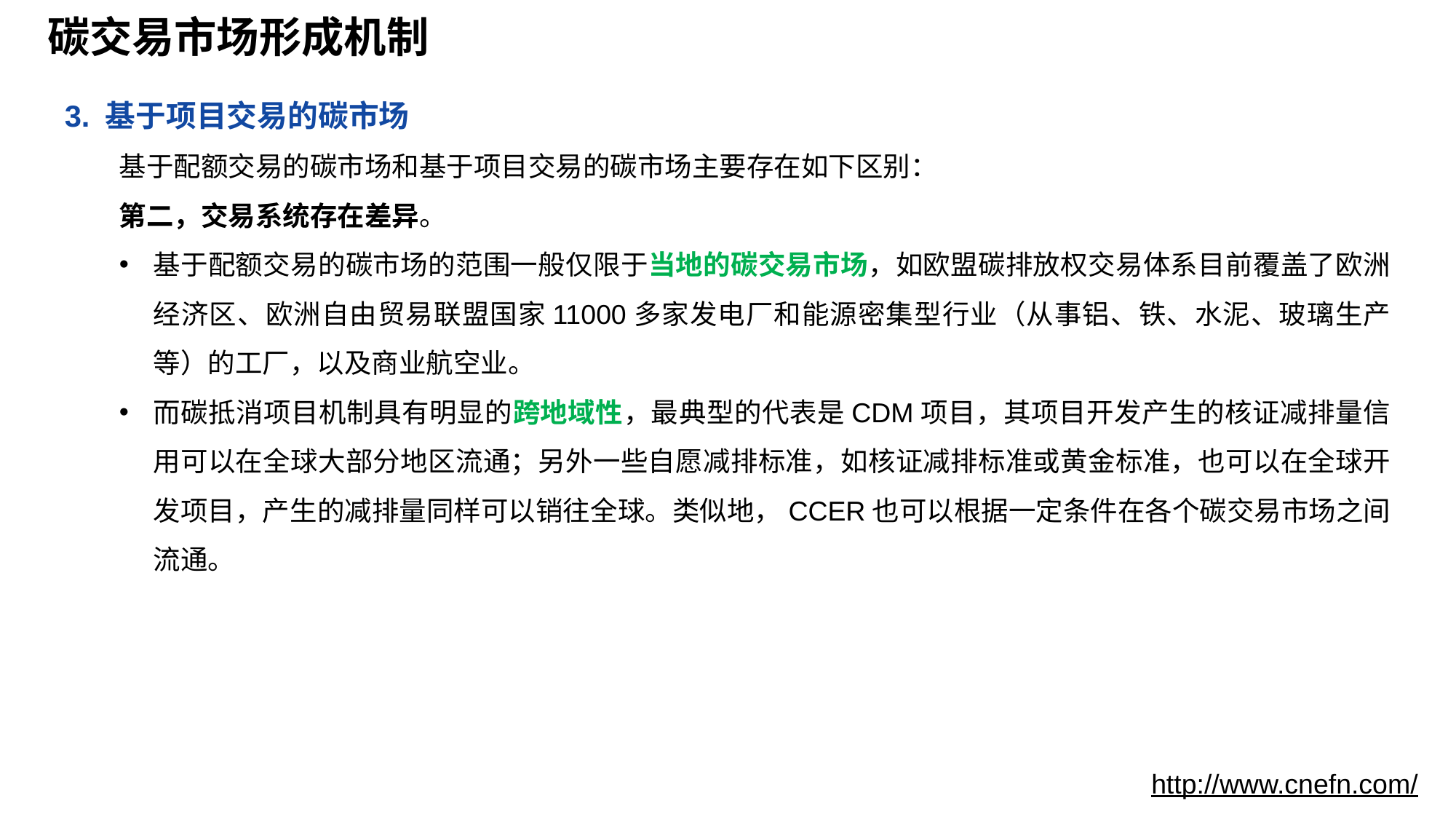

# 碳交易市场形成机制
3. 基于项目交易的碳市场
基于配额交易的碳市场和基于项目交易的碳市场主要存在如下区别：
第二，交易系统存在差异。
基于配额交易的碳市场的范围一般仅限于当地的碳交易市场，如欧盟碳排放权交易体系目前覆盖了欧洲经济区、欧洲自由贸易联盟国家11000多家发电厂和能源密集型行业（从事铝、铁、水泥、玻璃生产等）的工厂，以及商业航空业。
而碳抵消项目机制具有明显的跨地域性，最典型的代表是CDM项目，其项目开发产生的核证减排量信用可以在全球大部分地区流通；另外一些自愿减排标准，如核证减排标准或黄金标准，也可以在全球开发项目，产生的减排量同样可以销往全球。类似地，CCER也可以根据一定条件在各个碳交易市场之间流通。